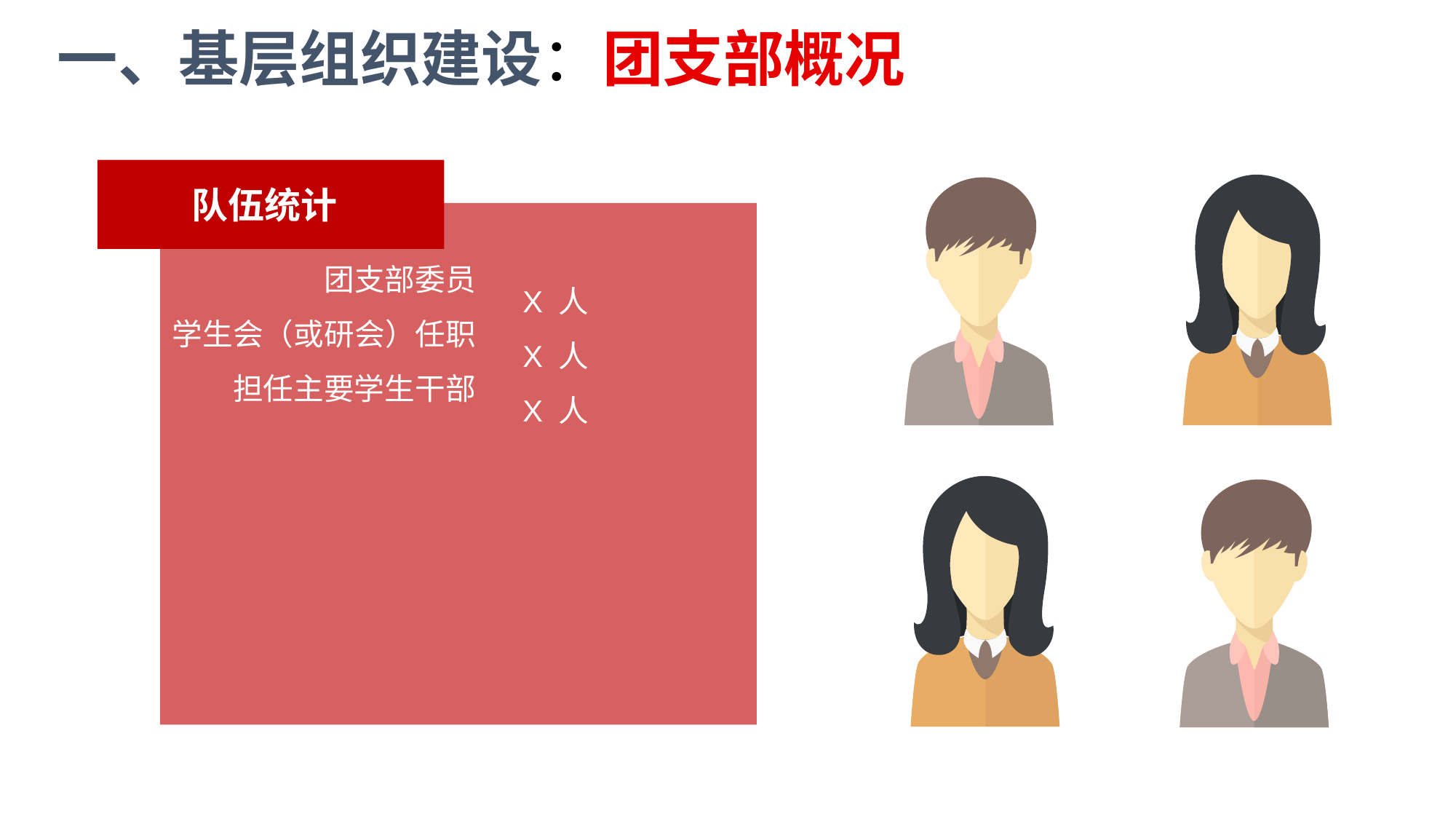

一、基层组织建设：团支部概况

团支部委员
学生会（或研会）任职
担任主要学生干部

X 人
X 人
X 人

队伍统计